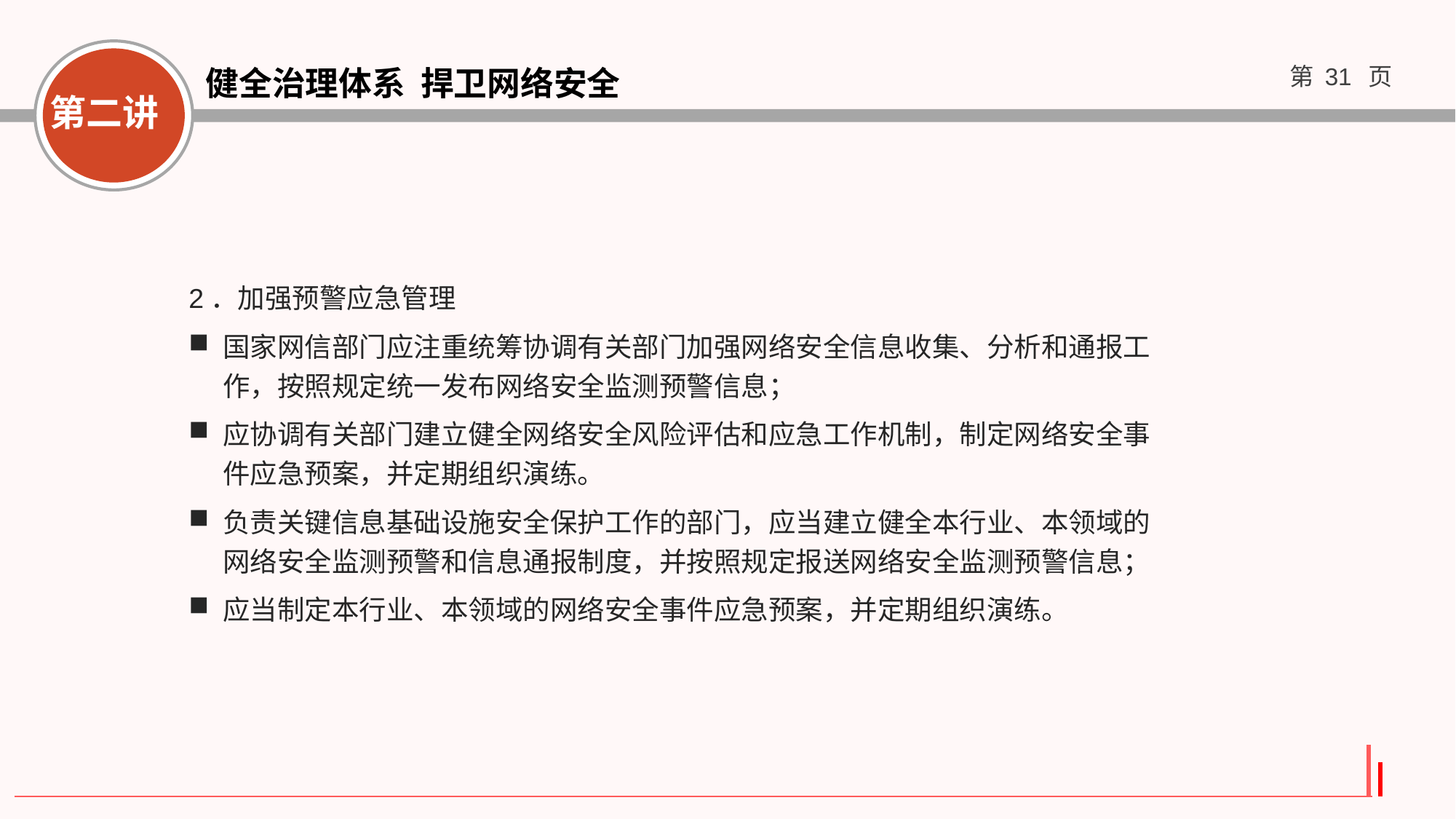

2．加强预警应急管理
国家网信部门应注重统筹协调有关部门加强网络安全信息收集、分析和通报工作，按照规定统一发布网络安全监测预警信息；
应协调有关部门建立健全网络安全风险评估和应急工作机制，制定网络安全事件应急预案，并定期组织演练。
负责关键信息基础设施安全保护工作的部门，应当建立健全本行业、本领域的网络安全监测预警和信息通报制度，并按照规定报送网络安全监测预警信息；
应当制定本行业、本领域的网络安全事件应急预案，并定期组织演练。